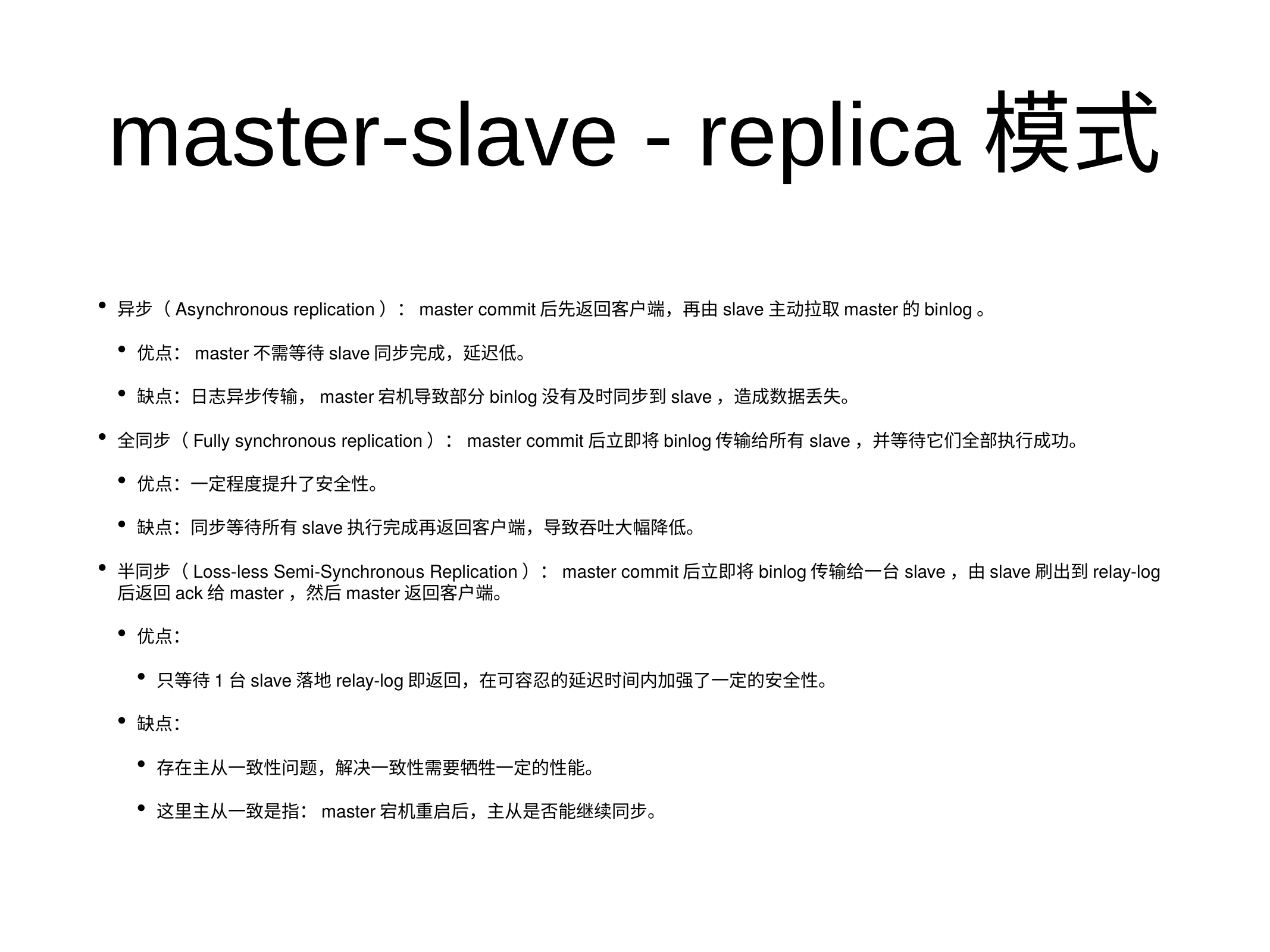

# master-slave - replica模式
异步（Asynchronous replication）：master commit后先返回客户端，再由slave主动拉取master的binlog。
优点：master不需等待slave同步完成，延迟低。
缺点：日志异步传输，master宕机导致部分binlog没有及时同步到slave，造成数据丢失。
全同步（Fully synchronous replication）：master commit后立即将binlog传输给所有slave，并等待它们全部执行成功。
优点：一定程度提升了安全性。
缺点：同步等待所有slave执行完成再返回客户端，导致吞吐大幅降低。
半同步（Loss-less Semi-Synchronous Replication）：master commit后立即将binlog传输给一台slave，由slave刷出到relay-log后返回ack给master，然后master返回客户端。
优点：
只等待1台slave落地relay-log即返回，在可容忍的延迟时间内加强了一定的安全性。
缺点：
存在主从一致性问题，解决一致性需要牺牲一定的性能。
这里主从一致是指：master宕机重启后，主从是否能继续同步。